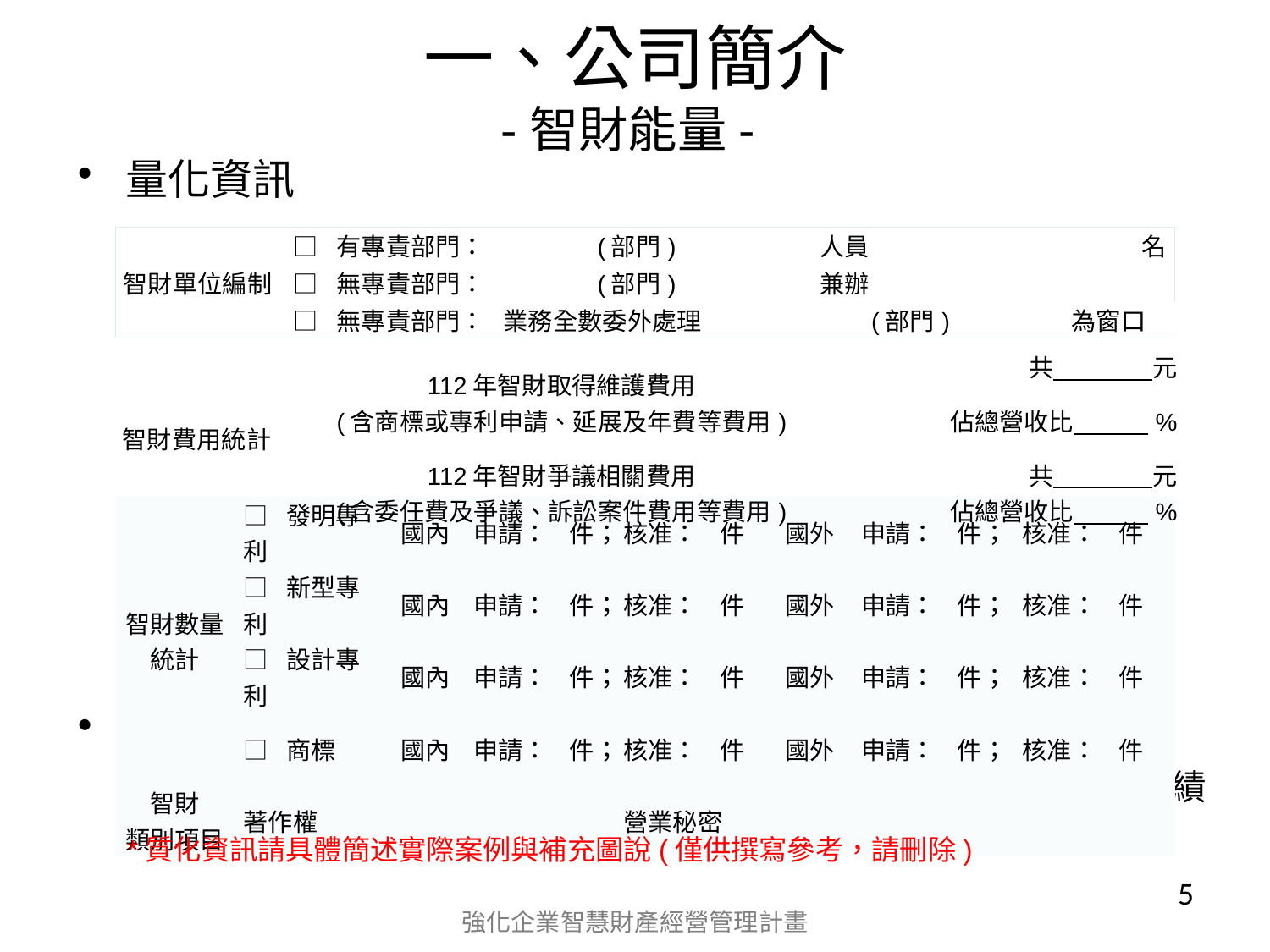

# 一、公司簡介 -智財能量-
量化資訊

質化資訊
如：授權收益、智財訴訟績效、執行專利布局或競爭者監控等實績

| 智財單位編制 | □ 有專責部門： | (部門) | 人員 | 名 |  |
| --- | --- | --- | --- | --- | --- |
|  | □ 無專責部門： | (部門) | 兼辦 |  |  |
|  | □ 無專責部門： | 業務全數委外處理 | (部門) |  | 為窗口 |
| 智財費用統計 | 112年智財取得維護費用 (含商標或專利申請、延展及年費等費用) | 共　　　　元 |
| --- | --- | --- |
|  |  | 佔總營收比　　　% |
|  | 112年智財爭議相關費用 (含委任費及爭議、訴訟案件費用等費用) | 共　　　　元 |
|  |  | 佔總營收比　　　% |
| 智財數量 統計 | □ 發明專利 | 國內 | 申請： 件； | 核准： 件 | 國外 | 申請： 件； | 核准： 件 |
| --- | --- | --- | --- | --- | --- | --- | --- |
|  | □ 新型專利 | 國內 | 申請： 件； | 核准： 件 | 國外 | 申請： 件； | 核准： 件 |
|  | □ 設計專利 | 國內 | 申請： 件； | 核准： 件 | 國外 | 申請： 件； | 核准： 件 |
|  | □ 商標 | 國內 | 申請： 件； | 核准： 件 | 國外 | 申請： 件； | 核准： 件 |
| 智財 類別項目 | 著作權 |  |  | 營業秘密 |  |  |  |
*質化資訊請具體簡述實際案例與補充圖說(僅供撰寫參考，請刪除)
5
強化企業智慧財產經營管理計畫